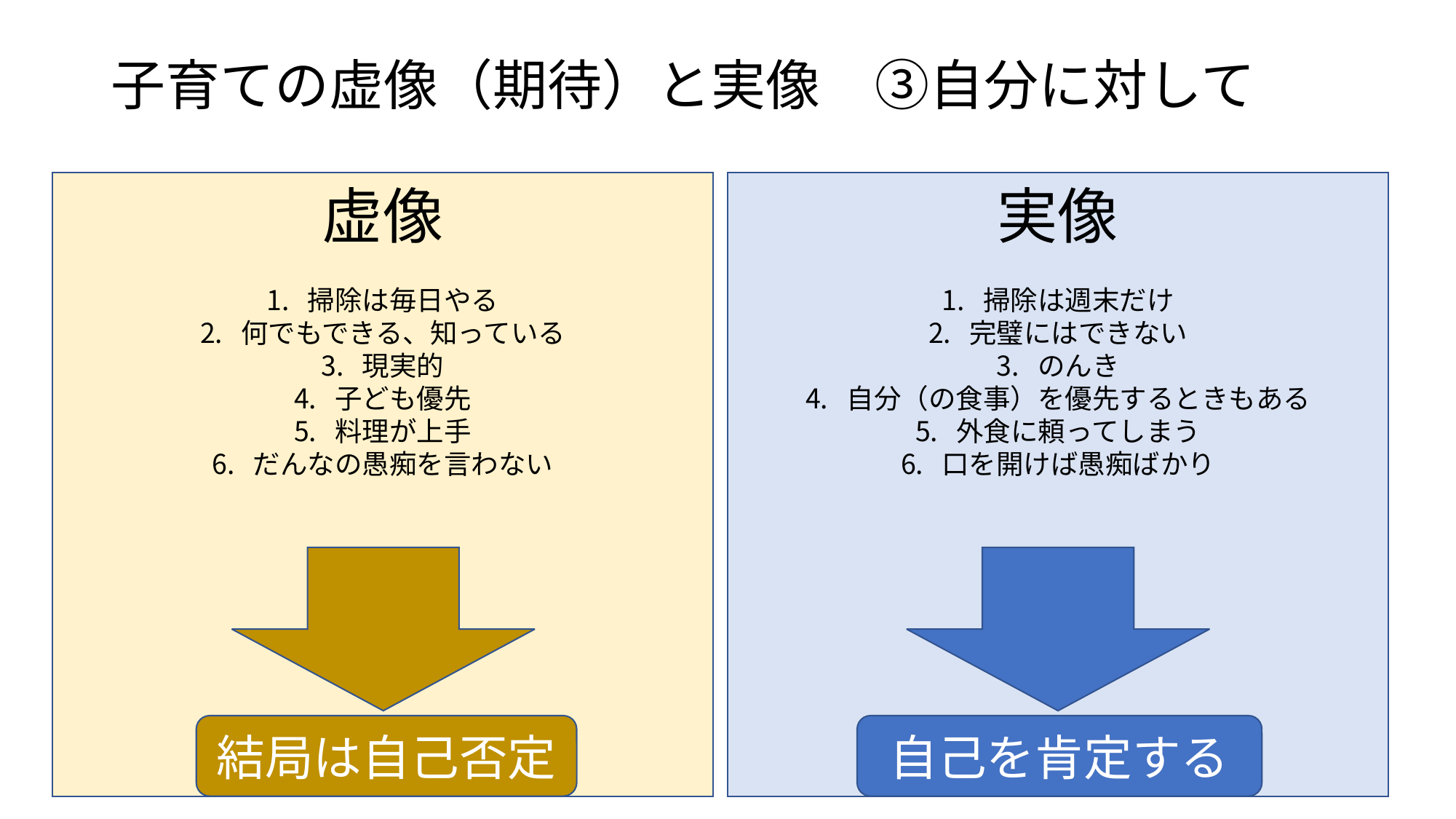

# 子育ての虚像（期待）と実像　③自分に対して
虚像

掃除は毎日やる
何でもできる、知っている
現実的
子ども優先
料理が上手
だんなの愚痴を言わない
実像

掃除は週末だけ
完璧にはできない
のんき
自分（の食事）を優先するときもある
外食に頼ってしまう
口を開けば愚痴ばかり

結局は自己否定
自己を肯定する